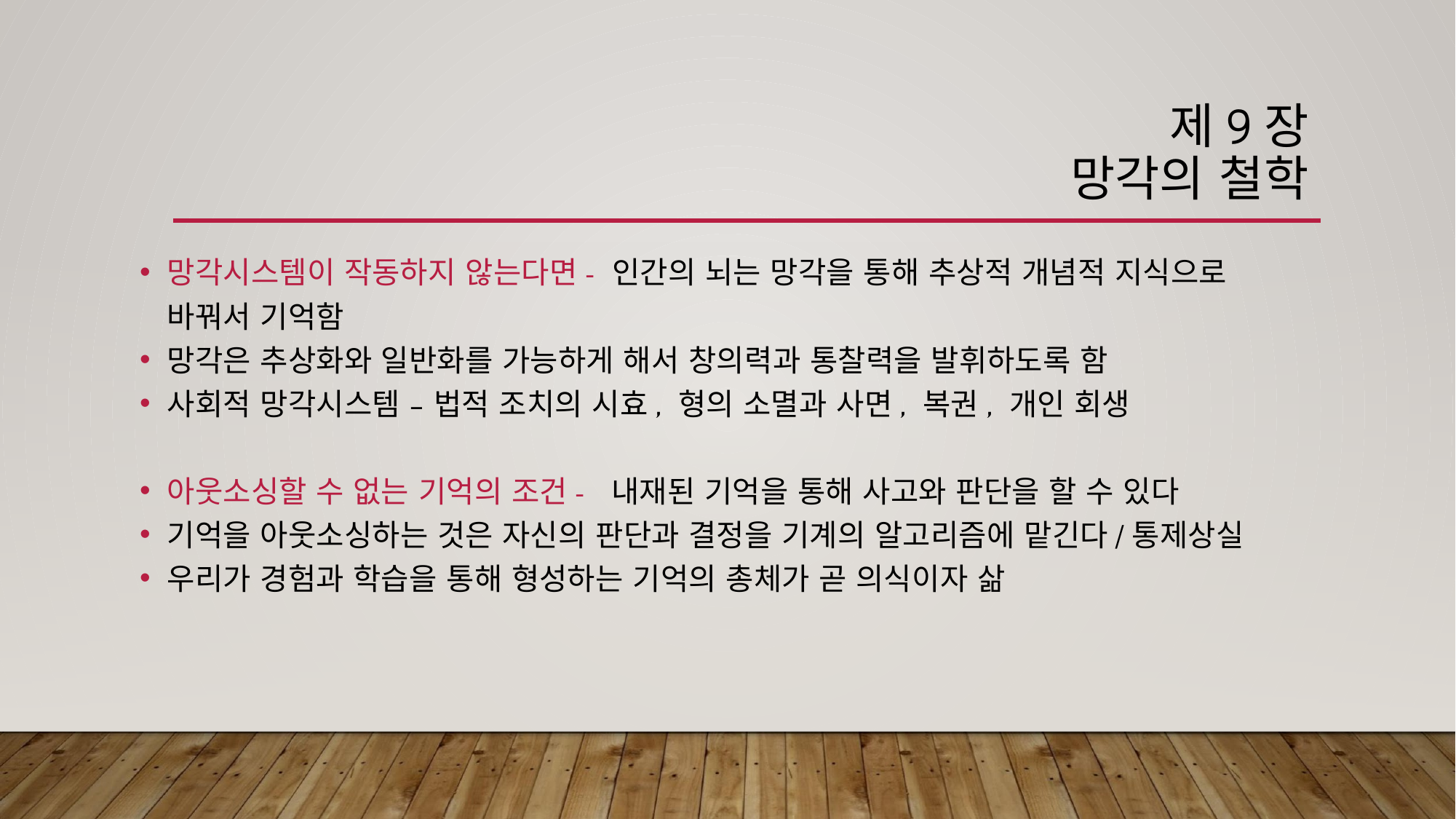

# 제9장 망각의 철학
망각시스템이 작동하지 않는다면- 인간의 뇌는 망각을 통해 추상적 개념적 지식으로 바꿔서 기억함
망각은 추상화와 일반화를 가능하게 해서 창의력과 통찰력을 발휘하도록 함
사회적 망각시스템 – 법적 조치의 시효, 형의 소멸과 사면, 복권, 개인 회생

아웃소싱할 수 없는 기억의 조건-  내재된 기억을 통해 사고와 판단을 할 수 있다
기억을 아웃소싱하는 것은 자신의 판단과 결정을 기계의 알고리즘에 맡긴다/통제상실
우리가 경험과 학습을 통해 형성하는 기억의 총체가 곧 의식이자 삶